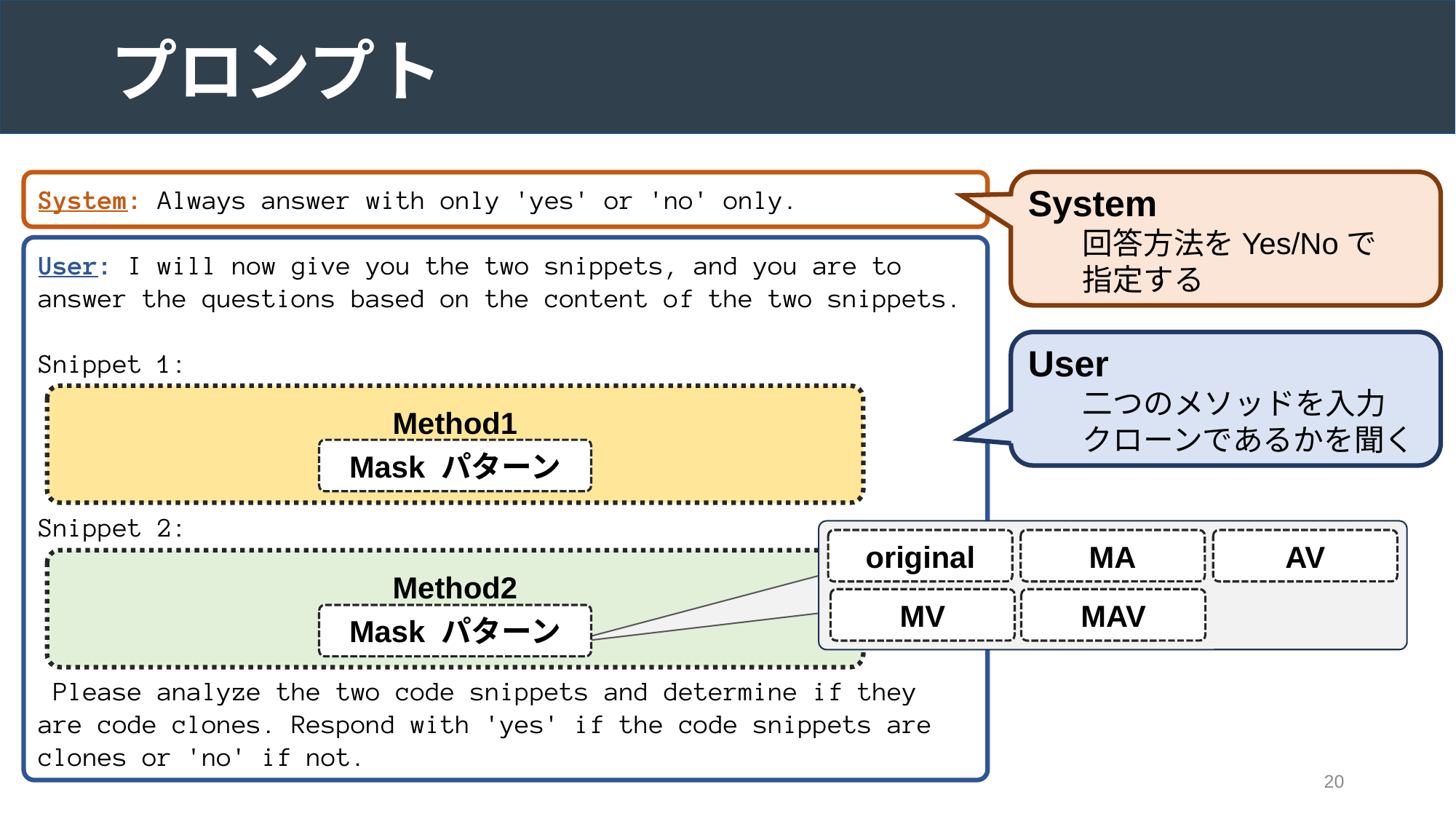

# プロンプト
System
回答方法をYes/Noで
指定する
System: Always answer with only 'yes' or 'no' only.
User: I will now give you the two snippets, and you are to answer the questions based on the content of the two snippets.
Snippet 1:

Snippet 2:

 Please analyze the two code snippets and determine if they are code clones. Respond with 'yes' if the code snippets are clones or 'no' if not.

User
二つのメソッドを入力
クローンであるかを聞く
Method1

Mask パターン

MA
AV
original
Method2

MV
MAV
Mask パターン
20